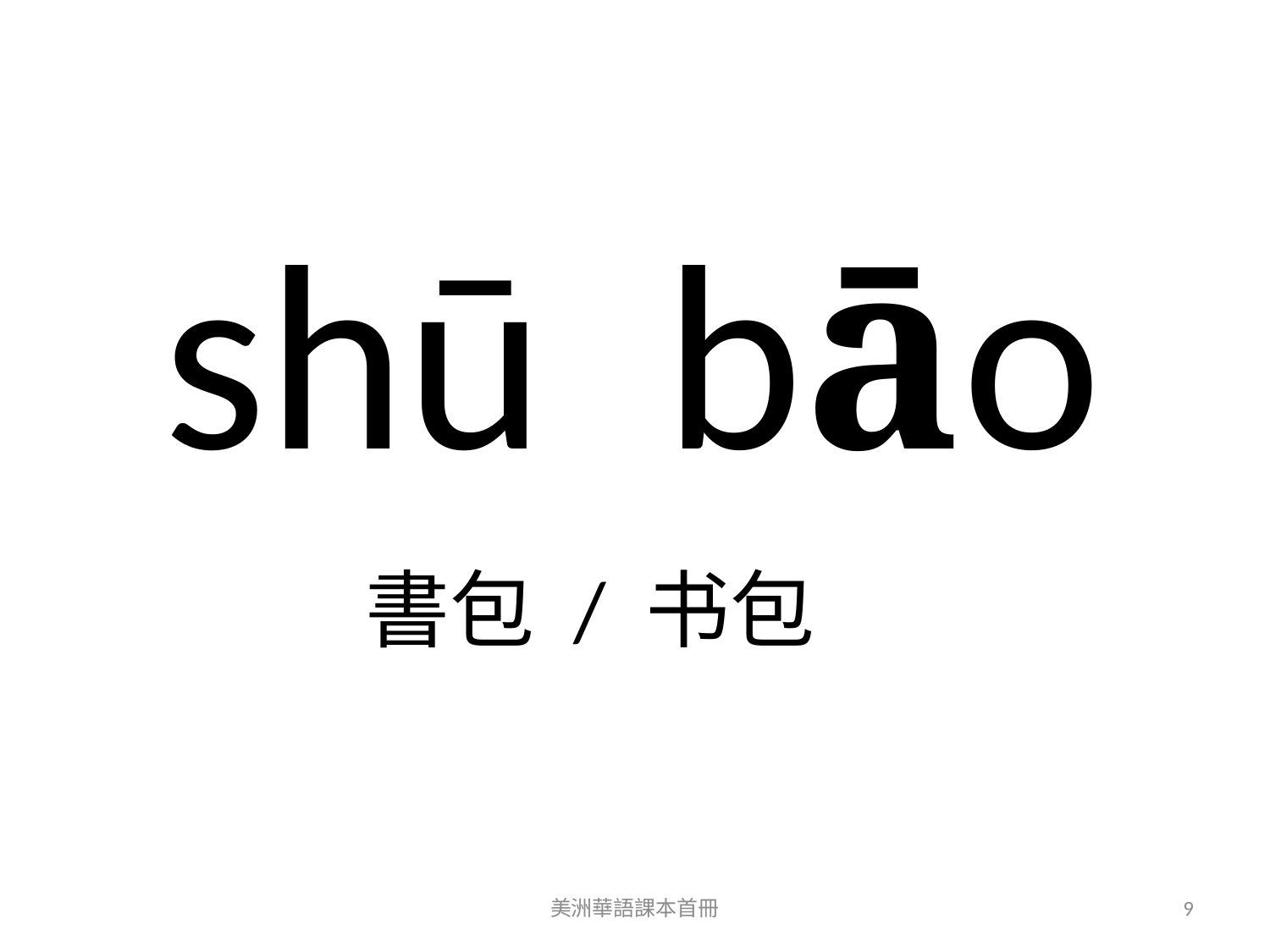

shū  bāo
書包 / 书包
美洲華語課本首冊
9